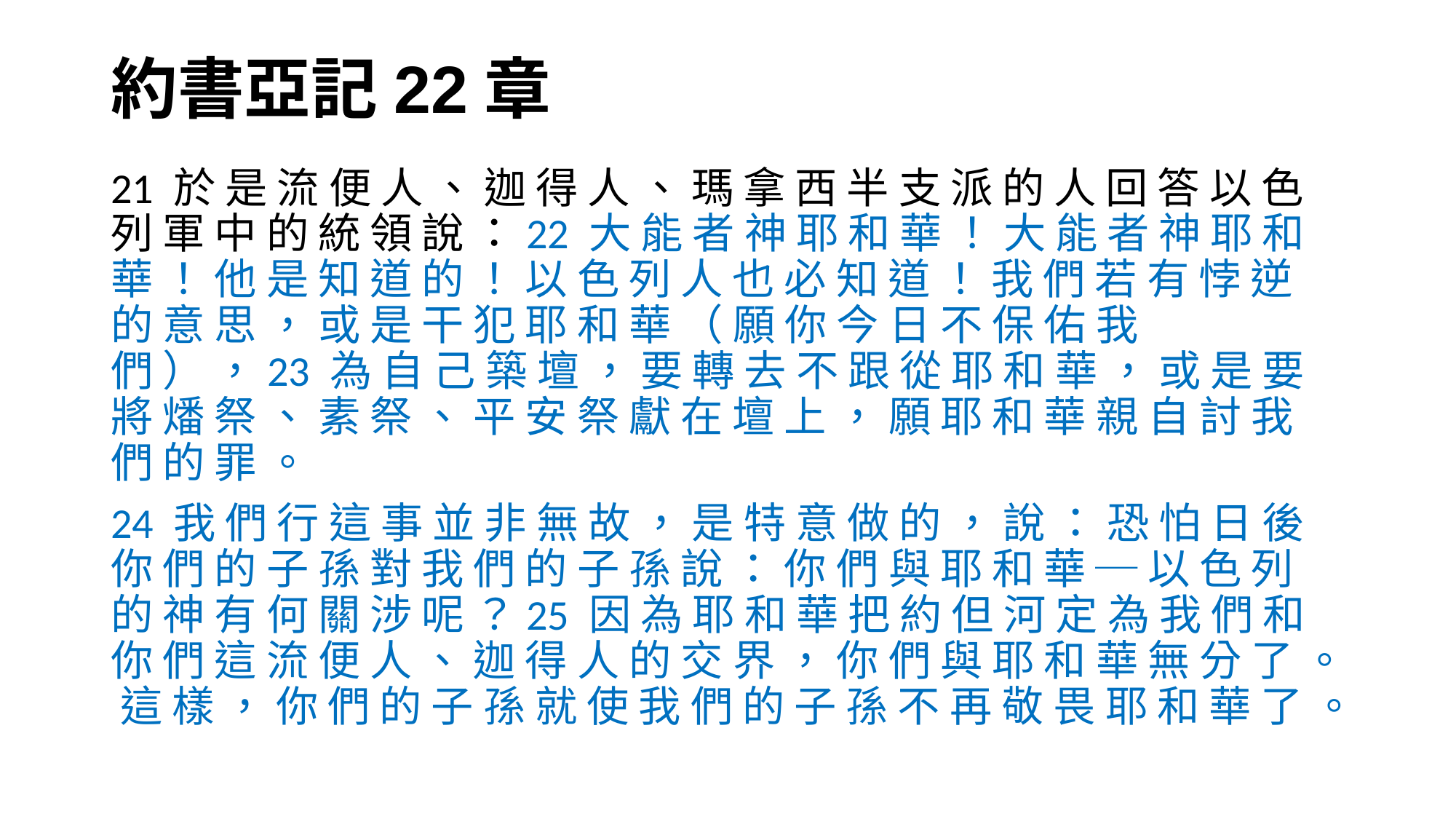

# 約書亞記22章
21 於 是 流 便 人 、 迦 得 人 、 瑪 拿 西 半 支 派 的 人 回 答 以 色 列 軍 中 的 統 領 說 ：22 大 能 者 神 耶 和 華 ！ 大 能 者 神 耶 和 華 ！ 他 是 知 道 的 ！ 以 色 列 人 也 必 知 道 ！ 我 們 若 有 悖 逆 的 意 思 ， 或 是 干 犯 耶 和 華 （ 願 你 今 日 不 保 佑 我 們 ） ，23 為 自 己 築 壇 ， 要 轉 去 不 跟 從 耶 和 華 ， 或 是 要 將 燔 祭 、 素 祭 、 平 安 祭 獻 在 壇 上 ， 願 耶 和 華 親 自 討 我 們 的 罪 。
24 我 們 行 這 事 並 非 無 故 ， 是 特 意 做 的 ， 說 ： 恐 怕 日 後 你 們 的 子 孫 對 我 們 的 子 孫 說 ： 你 們 與 耶 和 華 ─ 以 色 列 的 神 有 何 關 涉 呢 ？25 因 為 耶 和 華 把 約 但 河 定 為 我 們 和 你 們 這 流 便 人 、 迦 得 人 的 交 界 ， 你 們 與 耶 和 華 無 分 了 。 這 樣 ， 你 們 的 子 孫 就 使 我 們 的 子 孫 不 再 敬 畏 耶 和 華 了 。